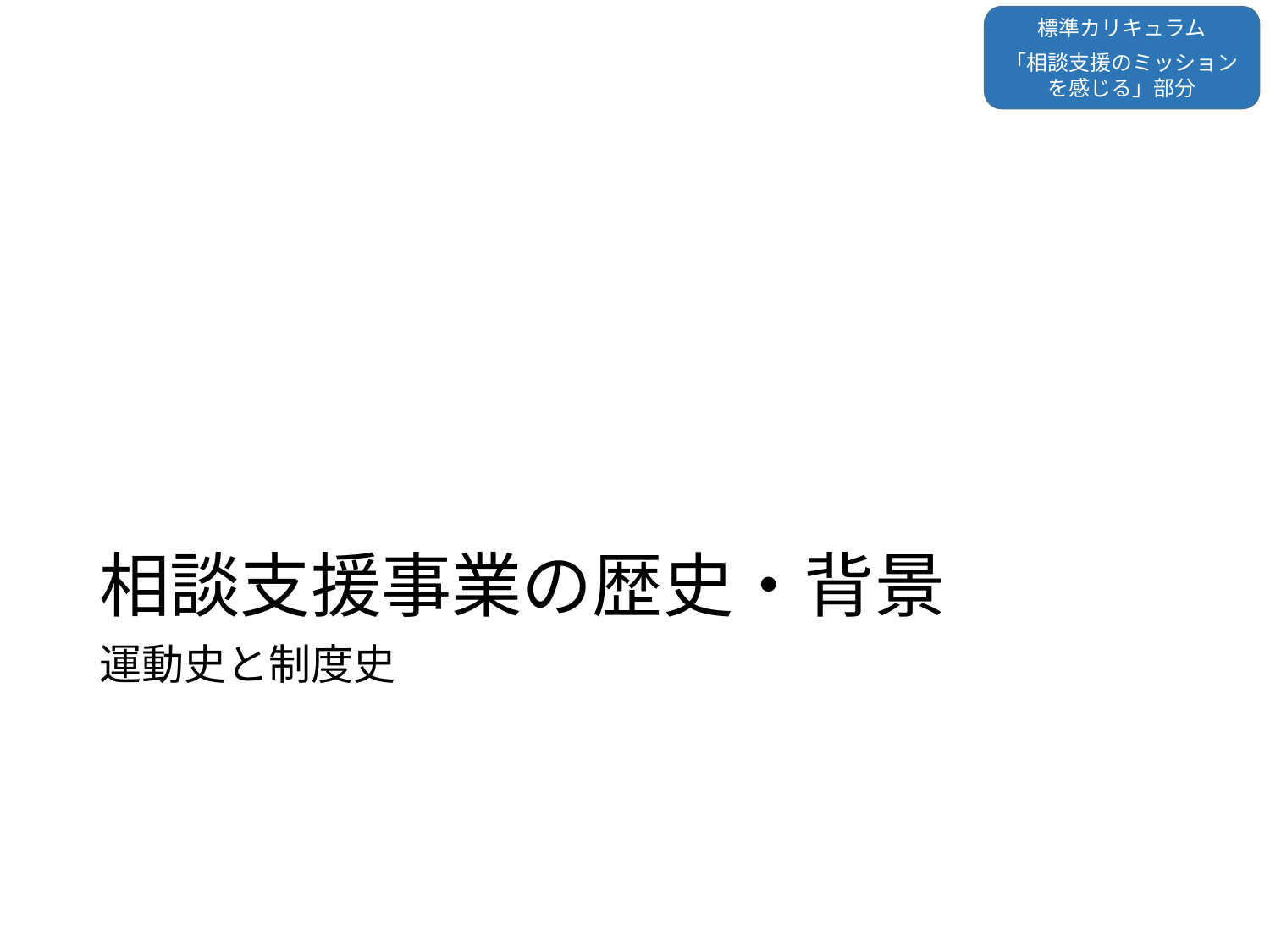

標準カリキュラム

「相談支援のミッションを感じる」部分
# 相談支援事業の歴史・背景
運動史と制度史